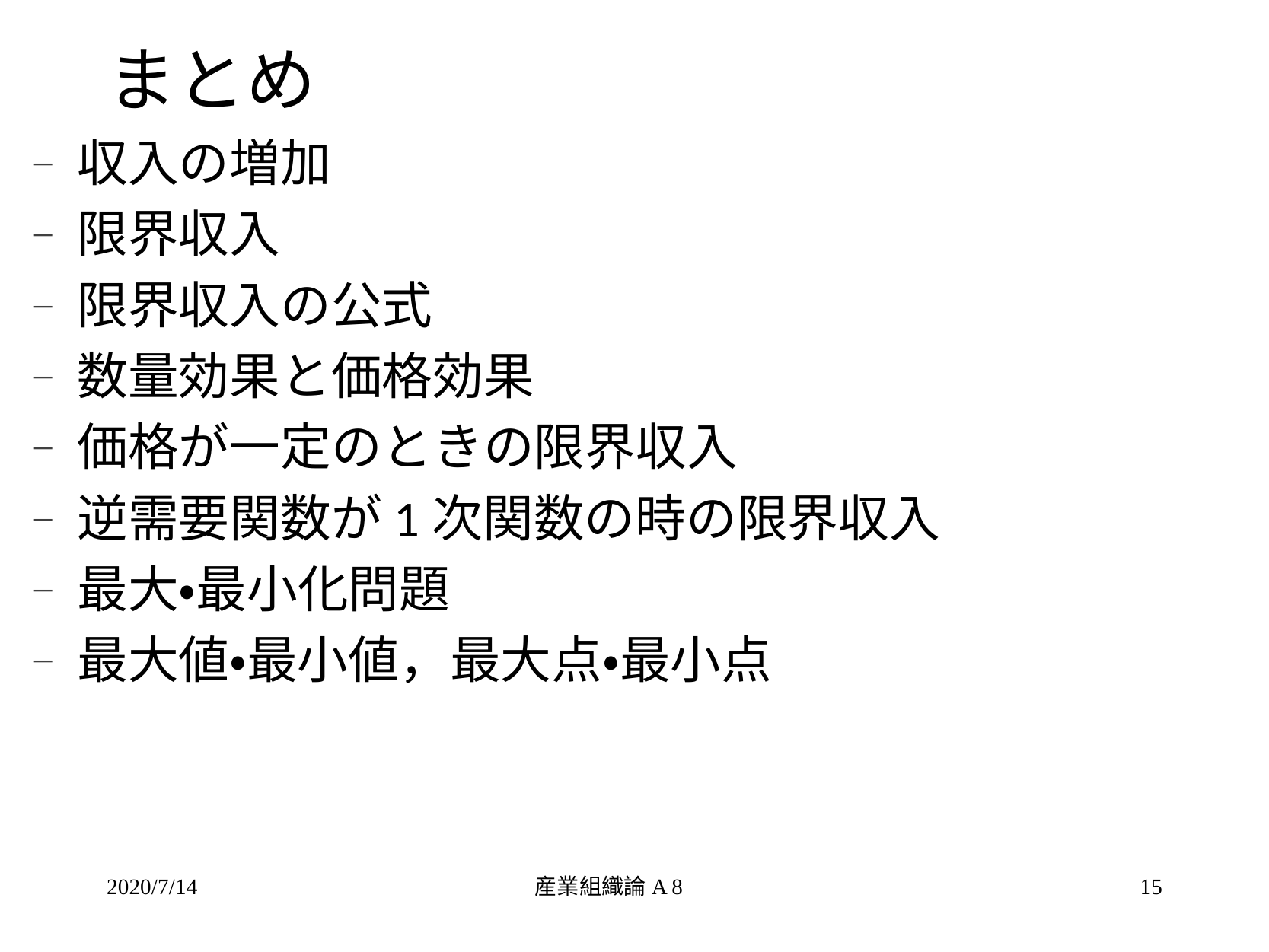

# まとめ
収入の増加
限界収入
限界収入の公式
数量効果と価格効果
価格が一定のときの限界収入
逆需要関数が1次関数の時の限界収入
最大・最小化問題
最大値・最小値，最大点・最小点

2020/7/14
産業組織論A 8
15